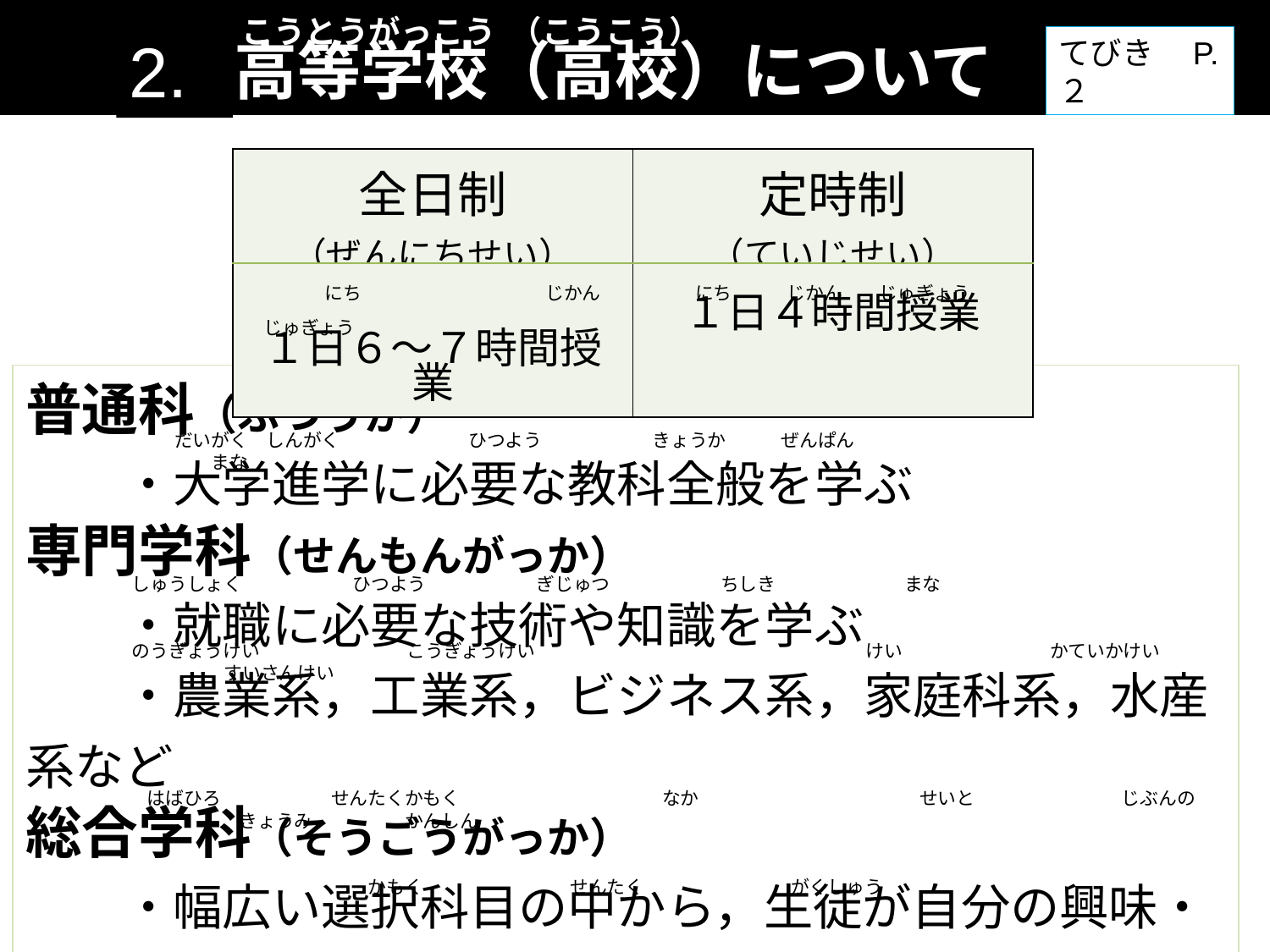

こうとうがっこう  （こうこう）
高等学校（高校）について
2.
てびき　P.２
| 全日制 （ぜんにちせい） | 定時制 （ていじせい） |
| --- | --- |
| にち　　　　　　　　　　じかん　　じゅぎょう １日６～７時間授業 | にち　　　じかん　　じゅぎょう １日４時間授業 |
普通科（ふつうか）
　　・大学進学に必要な教科全般を学ぶ
専門学科（せんもんがっか）
　　・就職に必要な技術や知識を学ぶ
　　・農業系，工業系，ビジネス系，家庭科系，水産系など
総合学科（そうごうがっか）
　　・幅広い選択科目の中から，生徒が自分の興味・関心
　　　のある科目を選択し，学習することができる
　だいがく　しんがく　　　　　　　ひつよう　　　　　　きょうか　　　ぜんぱん　　　　　　まな
　しゅうしょく　　　　　　ひつよう　　　　　　ぎじゅつ　　　　　　ちしき　　　　　　　まな

　のうぎょうけい　　　　　　　　こうぎょうけい　　　　　　　　　　　　　　　　　　けい　　　　　　　　かていかけい　　　　　　　　すいさんけい
　はばひろ　　　　　　せんたくかもく　　　　　　　　　　　なか　　　　　　　　　　　　せいと　　　　　　　　じぶんの　　　　　　きょうみ　　　　　かんしん

　　　　　　　　　　　　　かもく　　　　　　　　せんたく　　　　　　　　がくしゅう